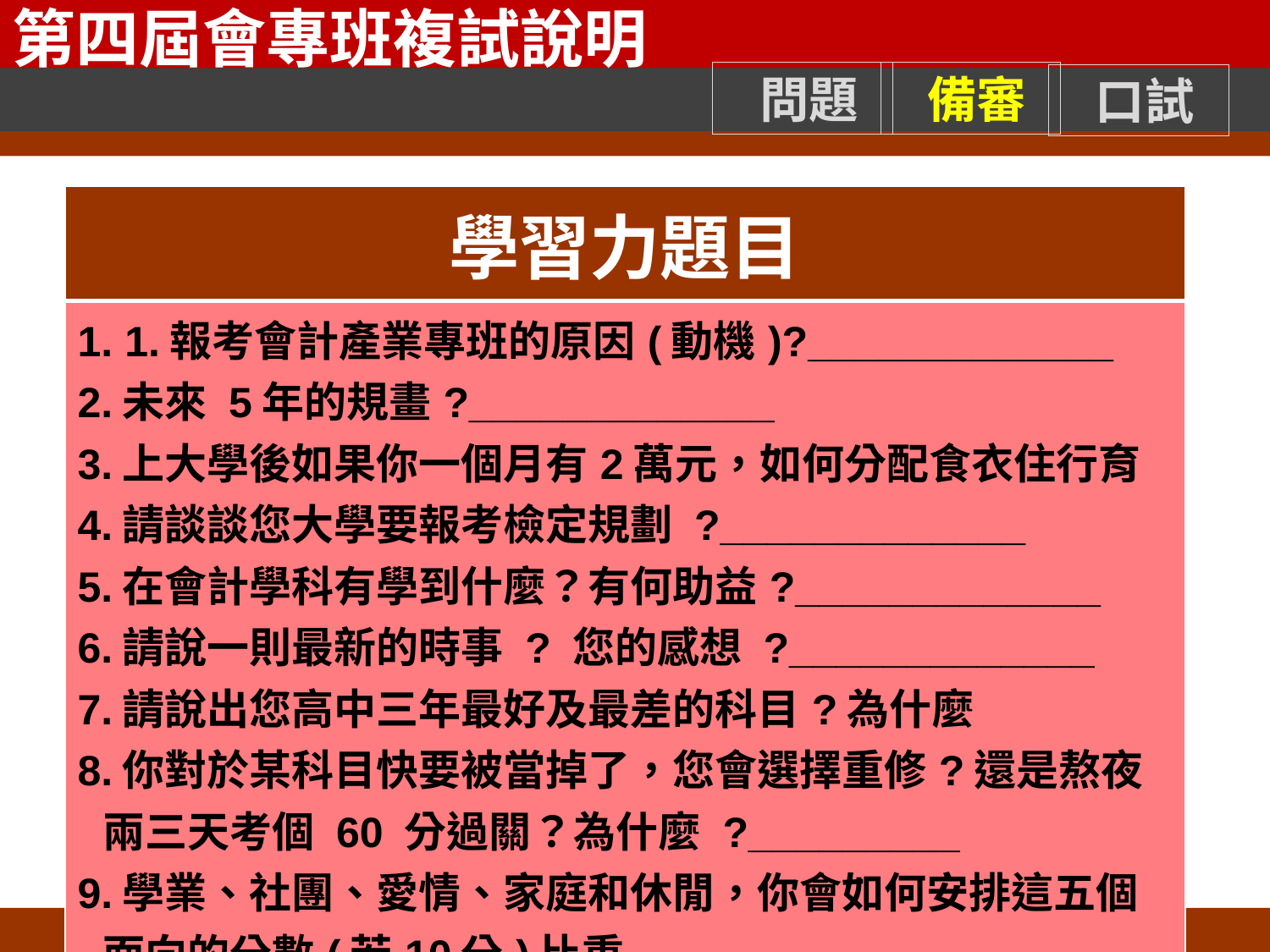

| 學習力題目 |
| --- |
| 1. 1.報考會計產業專班的原因(動機)?\_\_\_\_\_\_\_\_\_\_\_\_\_ 2.未來 5年的規畫?\_\_\_\_\_\_\_\_\_\_\_\_\_ 3.上大學後如果你一個月有2萬元，如何分配食衣住行育 4.請談談您大學要報考檢定規劃 ?\_\_\_\_\_\_\_\_\_\_\_\_\_ 5.在會計學科有學到什麼？有何助益?\_\_\_\_\_\_\_\_\_\_\_\_\_ 6.請說一則最新的時事 ? 您的感想 ?\_\_\_\_\_\_\_\_\_\_\_\_\_ 7.請說出您高中三年最好及最差的科目?為什麼 8.你對於某科目快要被當掉了，您會選擇重修?還是熬夜兩三天考個 60 分過關？為什麼 ?\_\_\_\_\_\_\_\_\_ 9.學業、社團、愛情、家庭和休閒，你會如何安排這五個面向的分數(若10分)比重 |